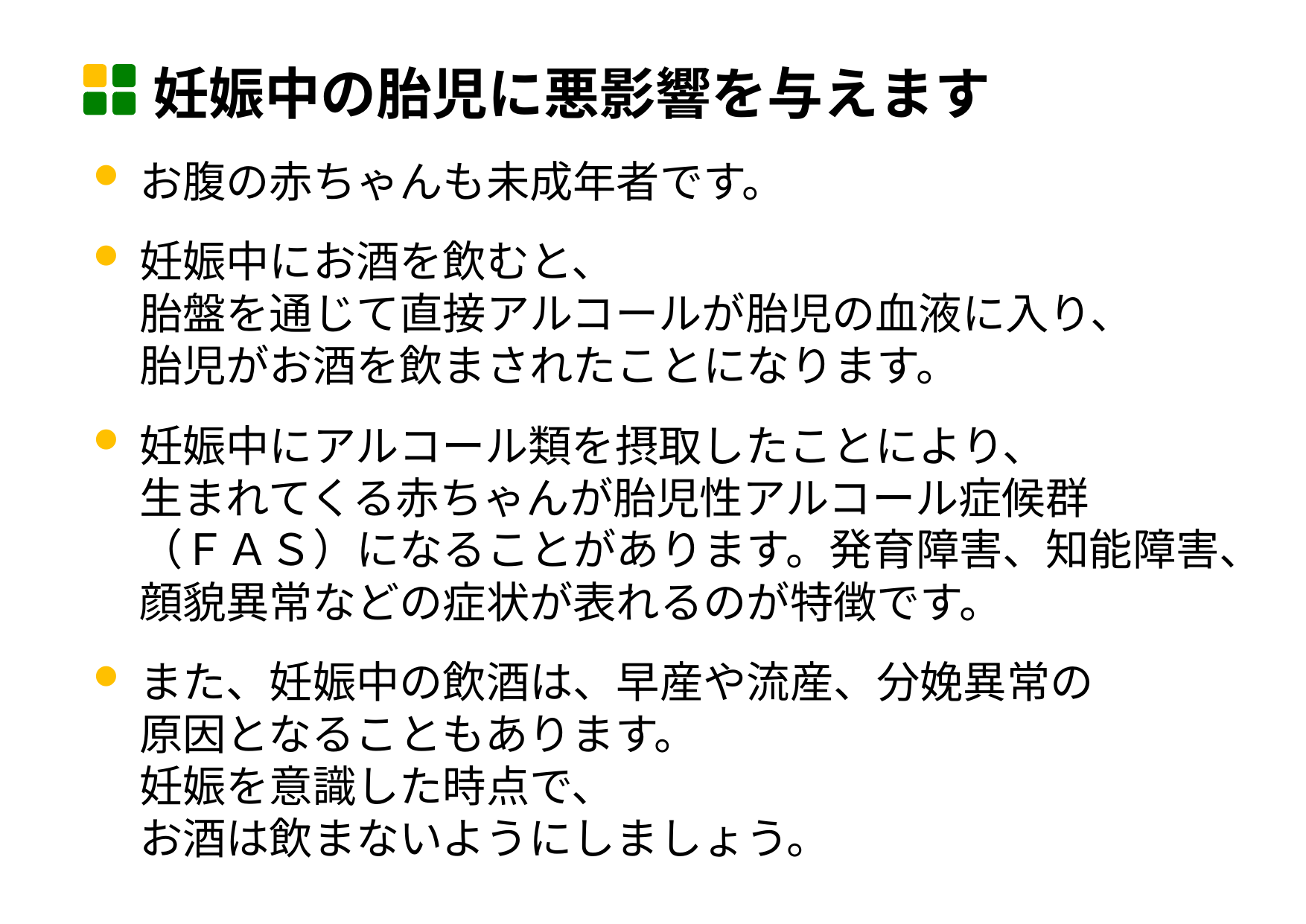

妊娠中の胎児に悪影響を与えます

お腹の赤ちゃんも未成年者です。
妊娠中にお酒を飲むと、
胎盤を通じて直接アルコールが胎児の血液に入り、
胎児がお酒を飲まされたことになります。
妊娠中にアルコール類を摂取したことにより、
生まれてくる赤ちゃんが胎児性アルコール症候群
（ＦＡＳ）になることがあります。発育障害、知能障害、顔貌異常などの症状が表れるのが特徴です。
また、妊娠中の飲酒は、早産や流産、分娩異常の
原因となることもあります。
妊娠を意識した時点で、
お酒は飲まないようにしましょう。